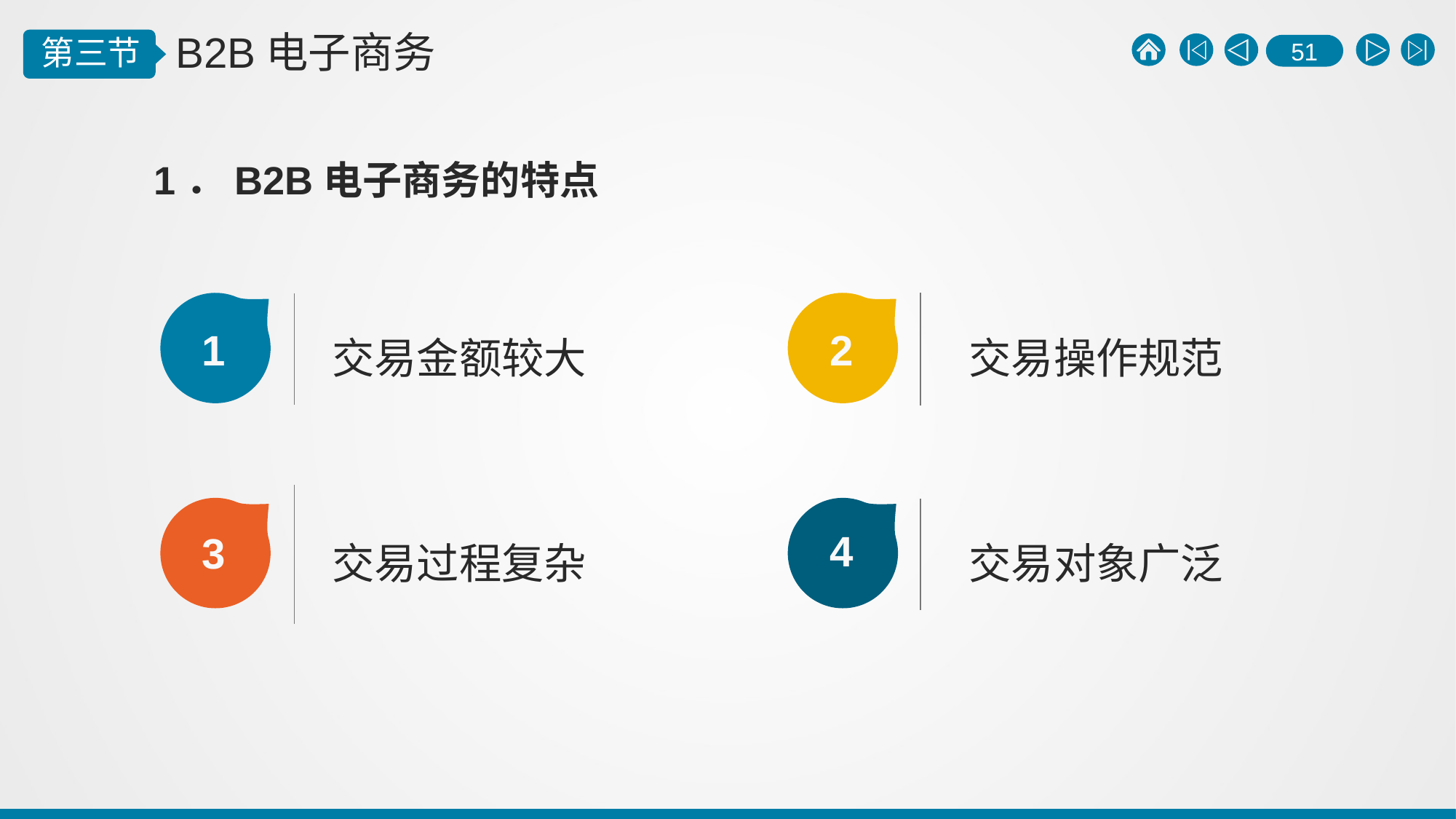

1．B2B电子商务的特点

1

2
交易金额较大
交易操作规范

3

4
交易过程复杂
交易对象广泛